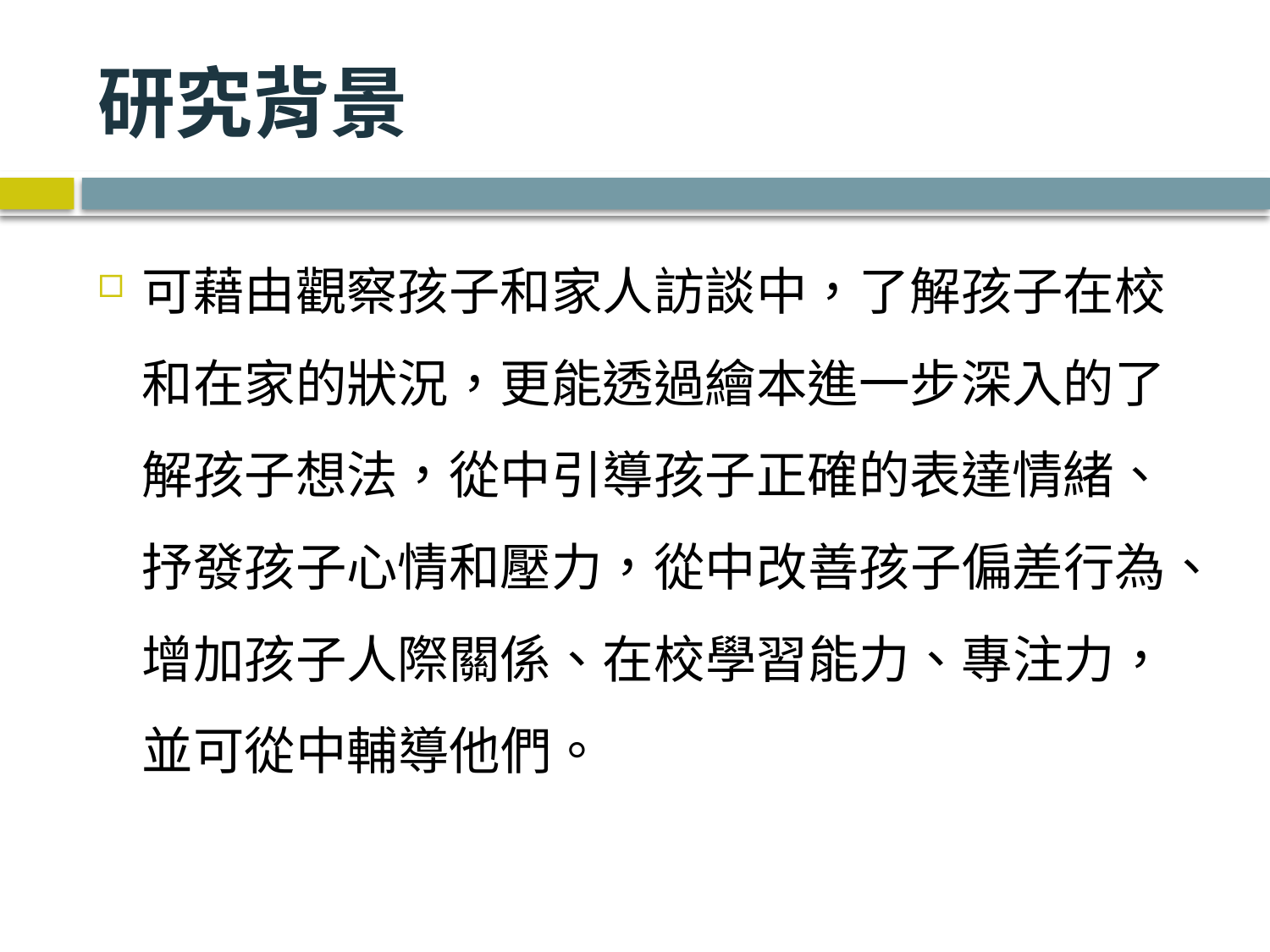

# 研究背景
可藉由觀察孩子和家人訪談中，了解孩子在校和在家的狀況，更能透過繪本進一步深入的了解孩子想法，從中引導孩子正確的表達情緒、抒發孩子心情和壓力，從中改善孩子偏差行為、增加孩子人際關係、在校學習能力、專注力，並可從中輔導他們。